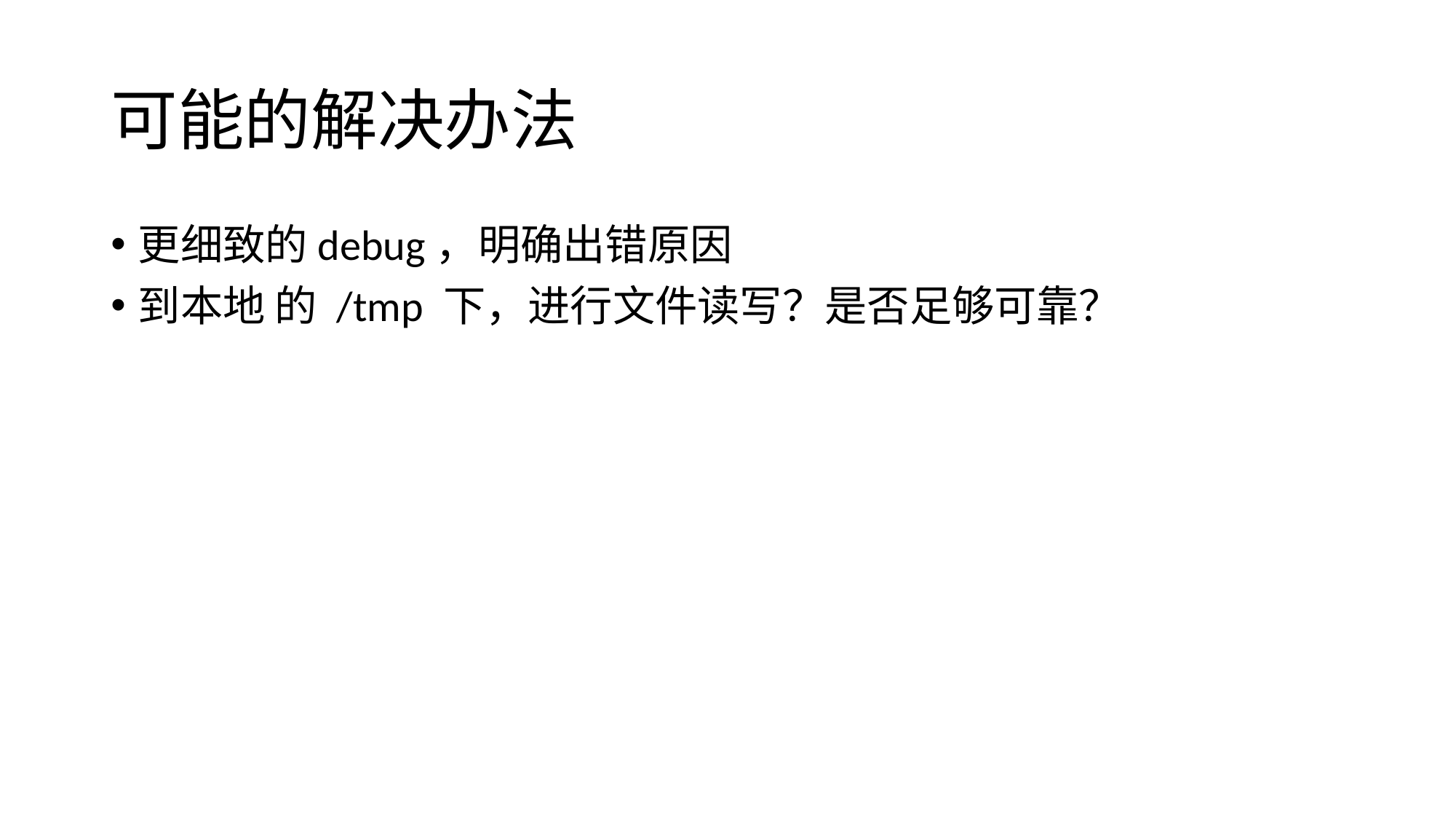

# 可能的解决办法
更细致的debug，明确出错原因
到本地 的 /tmp 下，进行文件读写？是否足够可靠？